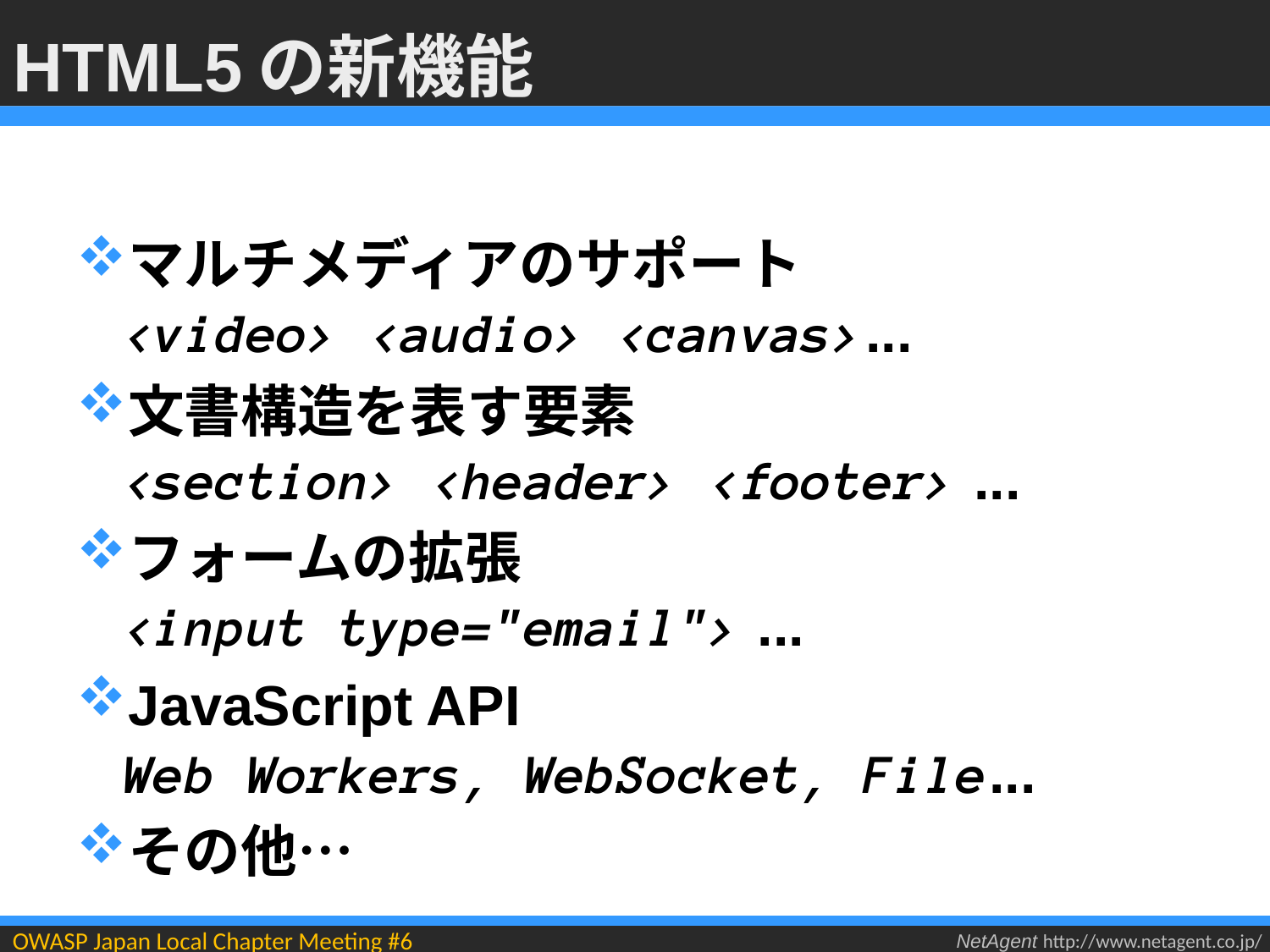

# HTML5の新機能
マルチメディアのサポート
<video> <audio> <canvas>...
文書構造を表す要素
<section> <header> <footer> ...
フォームの拡張
<input type="email"> ...
JavaScript API
Web Workers, WebSocket, File...
その他…